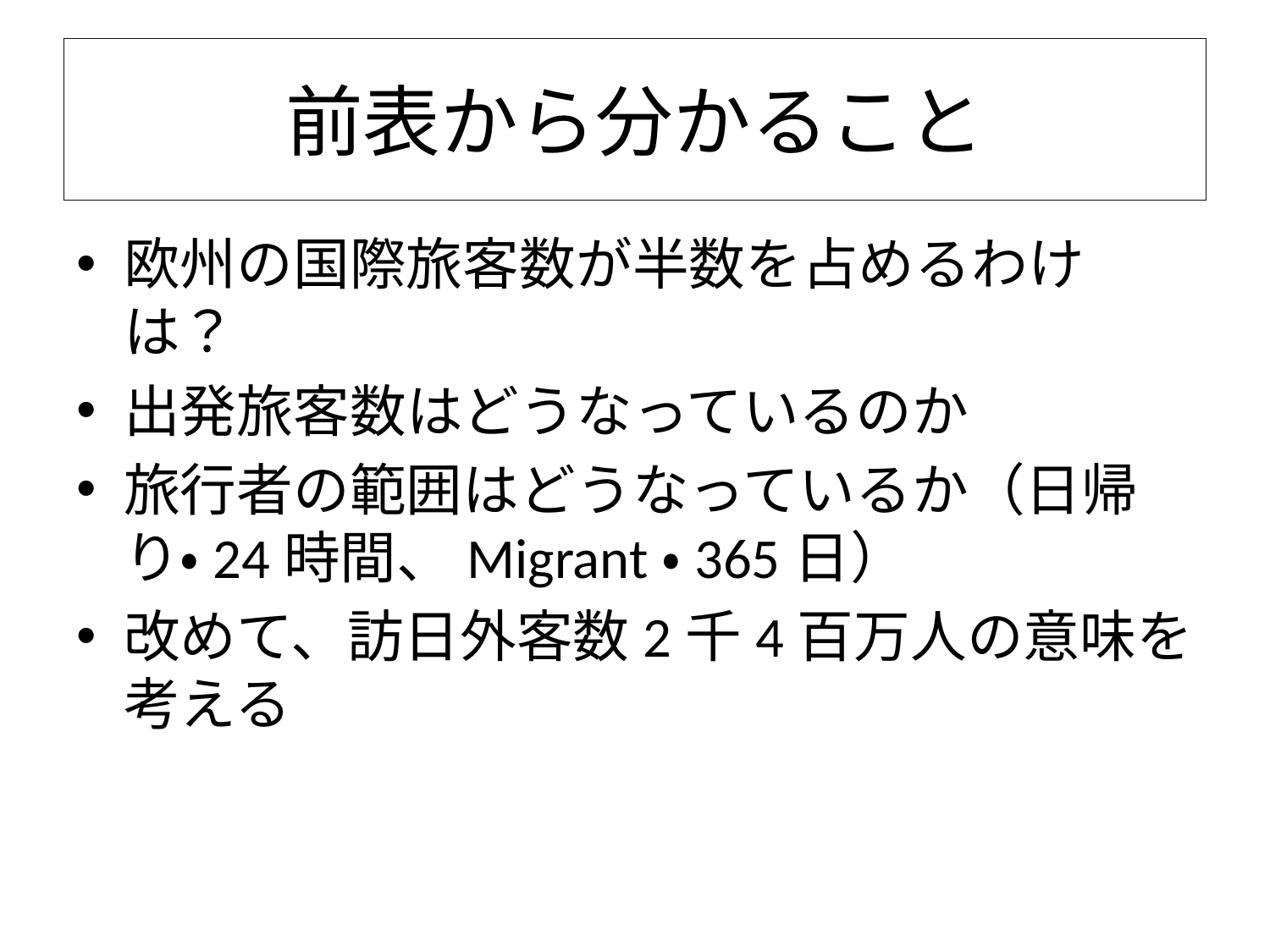

# 前表から分かること
欧州の国際旅客数が半数を占めるわけは？
出発旅客数はどうなっているのか
旅行者の範囲はどうなっているか（日帰り・24時間、Migrant・365日）
改めて、訪日外客数2千4百万人の意味を考える